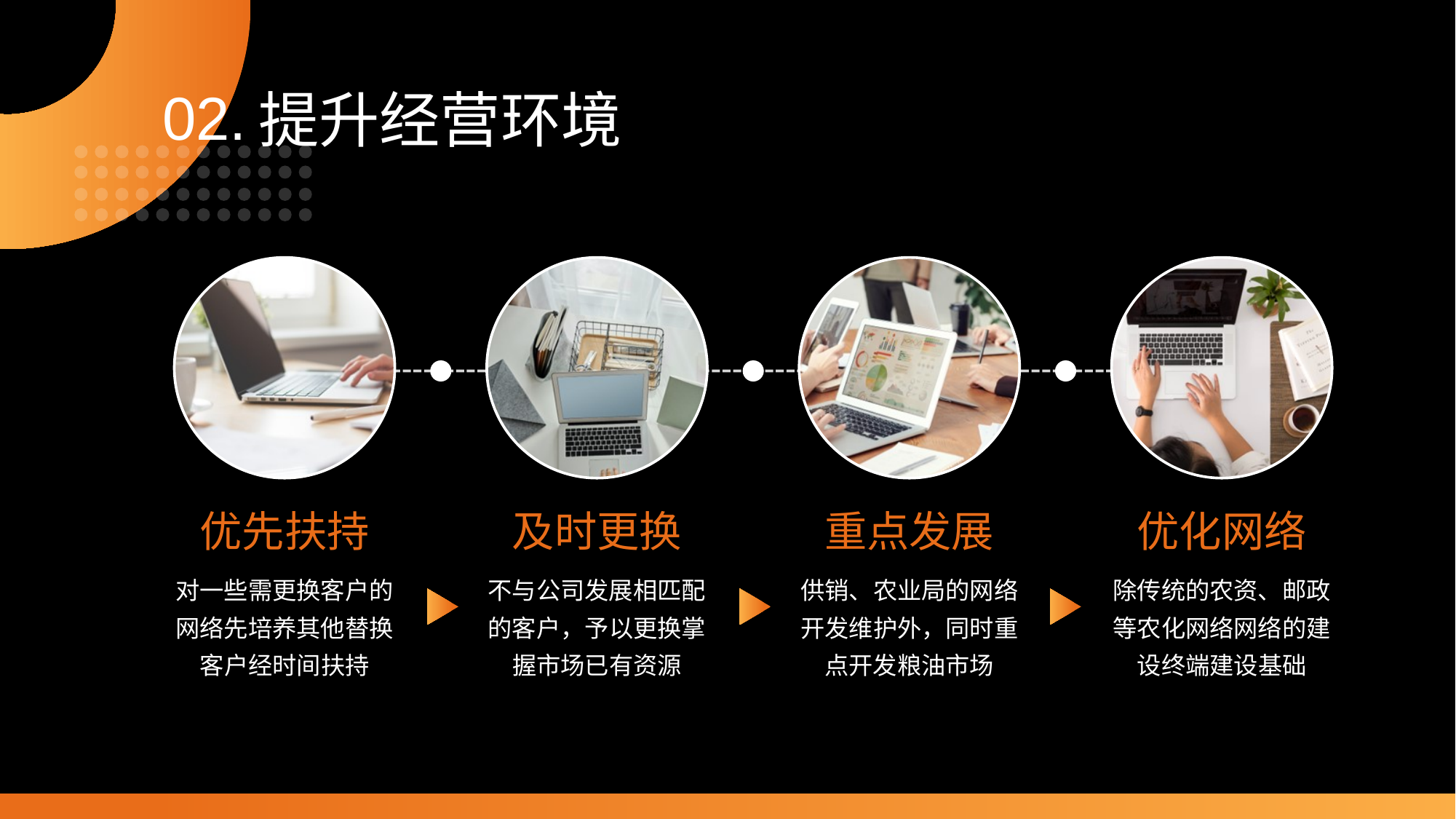

02.
提升经营环境

优先扶持
及时更换
重点发展
优化网络
对一些需更换客户的网络先培养其他替换客户经时间扶持
不与公司发展相匹配的客户，予以更换掌握市场已有资源
供销、农业局的网络开发维护外，同时重点开发粮油市场
除传统的农资、邮政等农化网络网络的建设终端建设基础